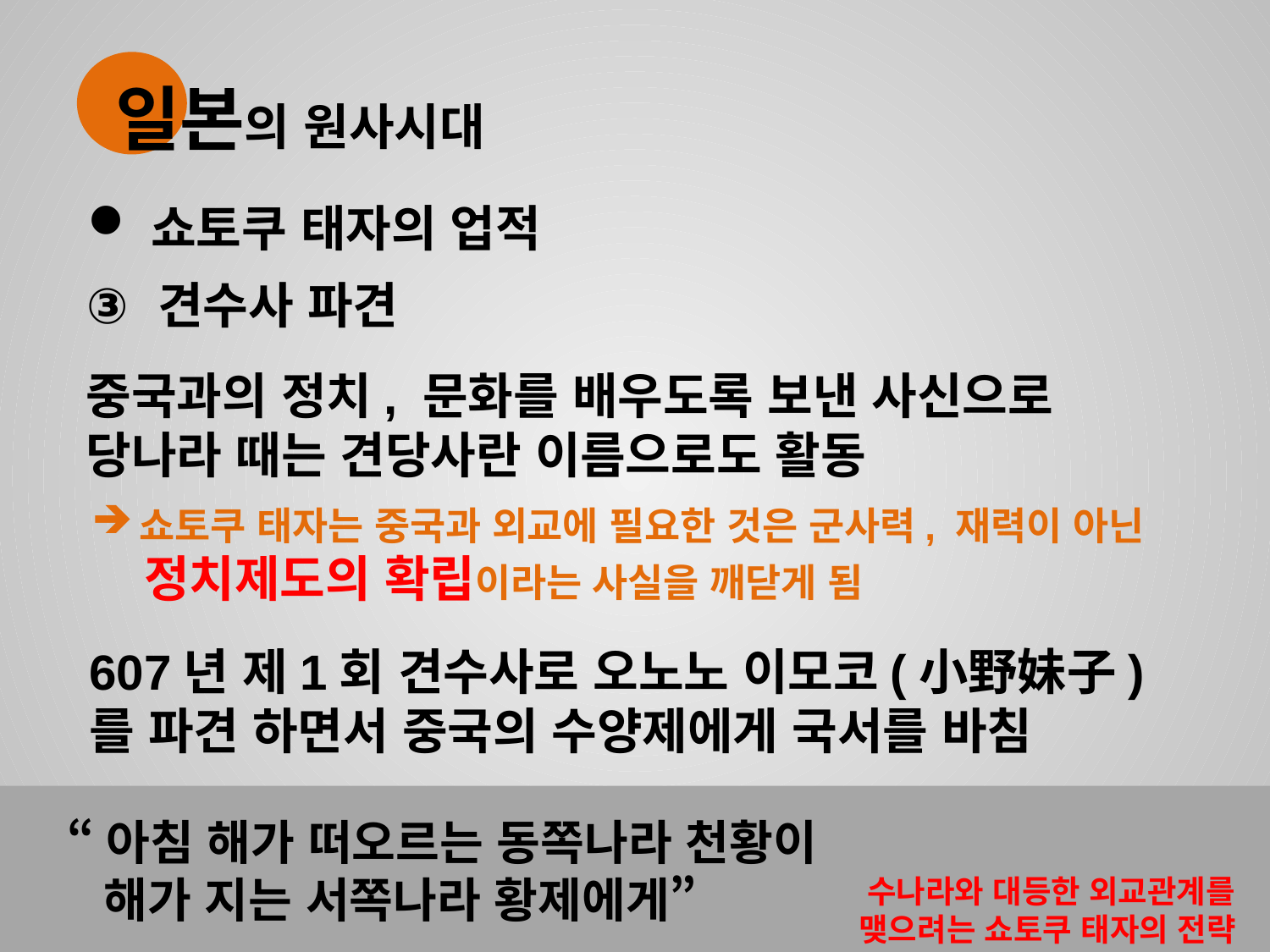

일본의 원사시대
쇼토쿠 태자의 업적
견수사 파견
중국과의 정치, 문화를 배우도록 보낸 사신으로
당나라 때는 견당사란 이름으로도 활동
쇼토쿠 태자는 중국과 외교에 필요한 것은 군사력, 재력이 아닌
    정치제도의 확립이라는 사실을 깨닫게 됨
607년 제1회 견수사로 오노노 이모코(小野妹子)를 파견 하면서 중국의 수양제에게 국서를 바침
    “아침 해가 떠오르는 동쪽나라 천황이
      해가 지는 서쪽나라 황제에게”
 수나라와 대등한 외교관계를
맺으려는 쇼토쿠 태자의 전략